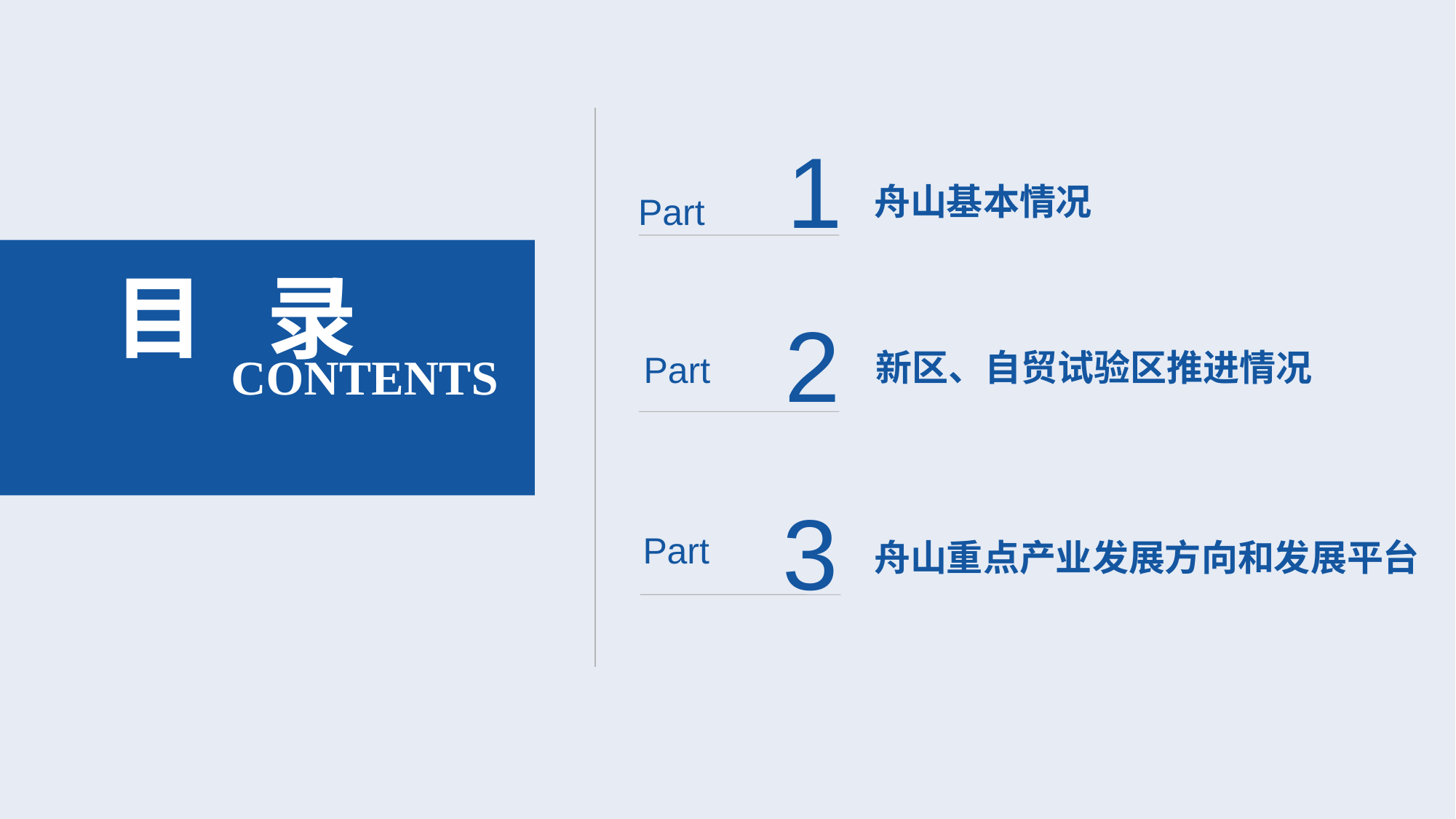

1
舟山基本情况
Part

目   录
2
新区、自贸试验区推进情况
CONTENTS
Part

3
舟山重点产业发展方向和发展平台
Part